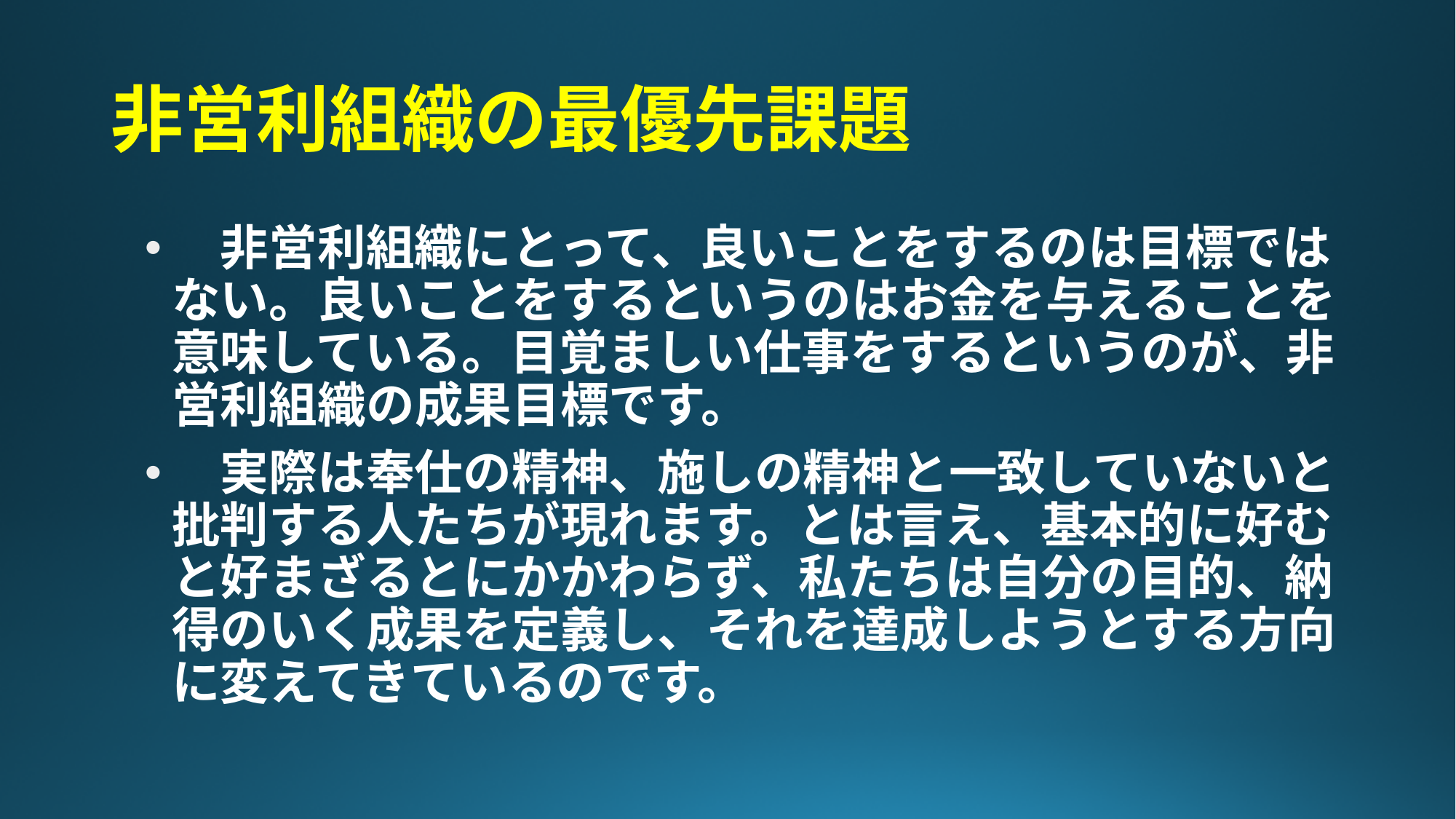

# 非営利組織の最優先課題
　非営利組織にとって、良いことをするのは目標ではない。良いことをするというのはお金を与えることを意味している。目覚ましい仕事をするというのが、非営利組織の成果目標です。
　実際は奉仕の精神、施しの精神と一致していないと批判する人たちが現れます。とは言え、基本的に好むと好まざるとにかかわらず、私たちは自分の目的、納得のいく成果を定義し、それを達成しようとする方向に変えてきているのです。